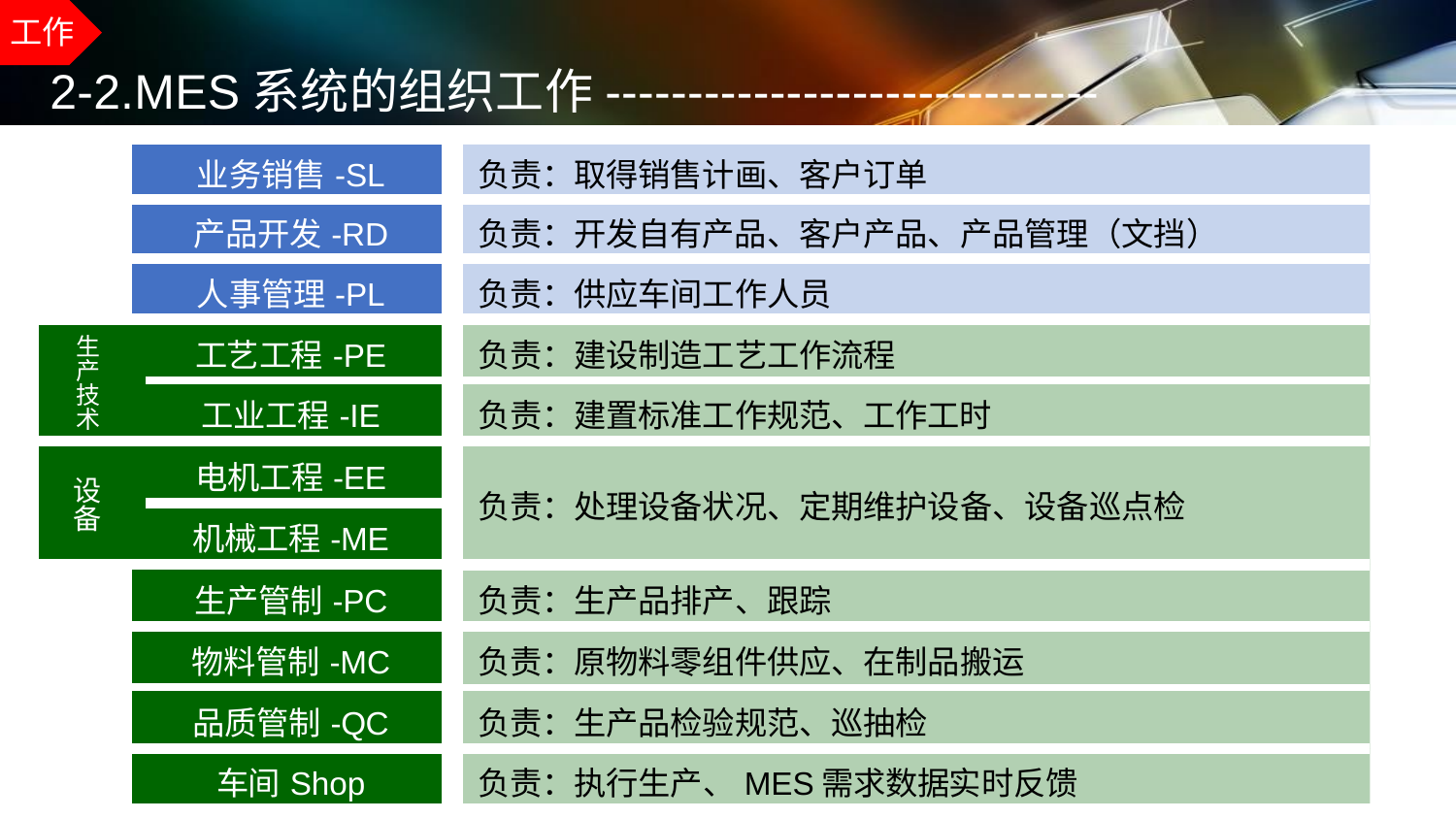

工作
# 2-2.MES系统的组织工作------------------------------
|  | 业务销售-SL |  |
| --- | --- | --- |
|  | 产品开发-RD |  |
|  | 人事管理-PL |  |
| 生 产 技 术 |  | 工艺工程-PE |
|  |  | 工业工程-IE |
| 设 备 |  | 电机工程-EE |
|  |  | 机械工程-ME |
|  | 生产管制-PC |  |
|  | 物料管制-MC |  |
|  | 品质管制-QC |  |
|  | 车间Shop |  |
| 负责：取得销售计画、客户订单 |
| --- |
| 负责：开发自有产品、客户产品、产品管理（文挡） |
| 负责：供应车间工作人员 |
| 负责：建设制造工艺工作流程 |
| 负责：建置标准工作规范、工作工时 |
| 负责：处理设备状况、定期维护设备、设备巡点检 |
| 负责：生产品排产、跟踪 |
| 负责：原物料零组件供应、在制品搬运 |
| 负责：生产品检验规范、巡抽检 |
| 负责：执行生产、MES需求数据实时反馈 |